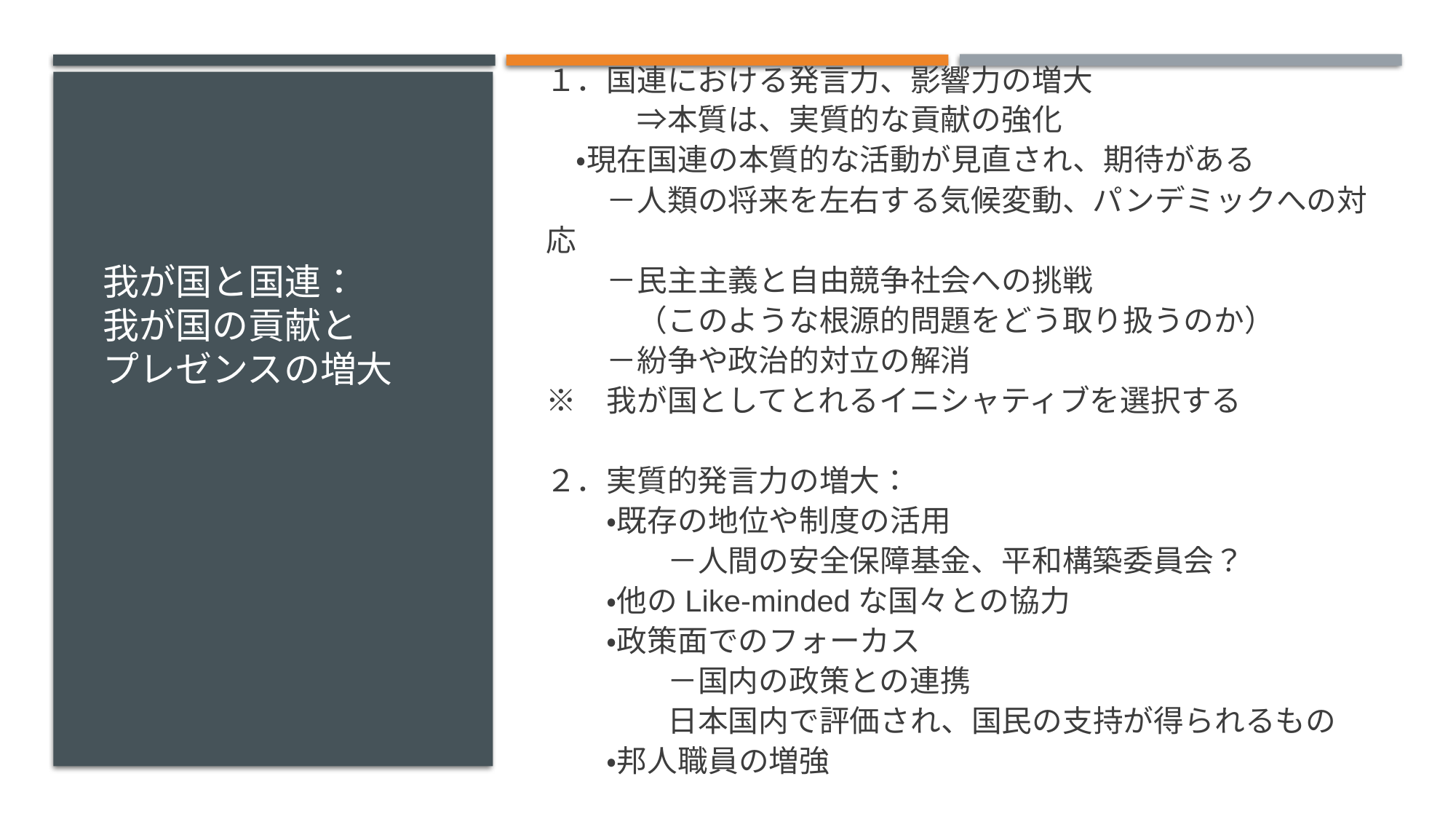

１．国連における発言力、影響力の増大
　　　⇒本質は、実質的な貢献の強化
　・現在国連の本質的な活動が見直され、期待がある
　　－人類の将来を左右する気候変動、パンデミックへの対応
　　－民主主義と自由競争社会への挑戦
　　　（このような根源的問題をどう取り扱うのか）
　　－紛争や政治的対立の解消
※　我が国としてとれるイニシャティブを選択する
　　
２．実質的発言力の増大：
　　・既存の地位や制度の活用
　　　　－人間の安全保障基金、平和構築委員会？
　　・他のLike-mindedな国々との協力
　　・政策面でのフォーカス
　　　　－国内の政策との連携
　　　　日本国内で評価され、国民の支持が得られるもの
　　・邦人職員の増強

# 我が国と国連： 我が国の貢献と プレゼンスの増大